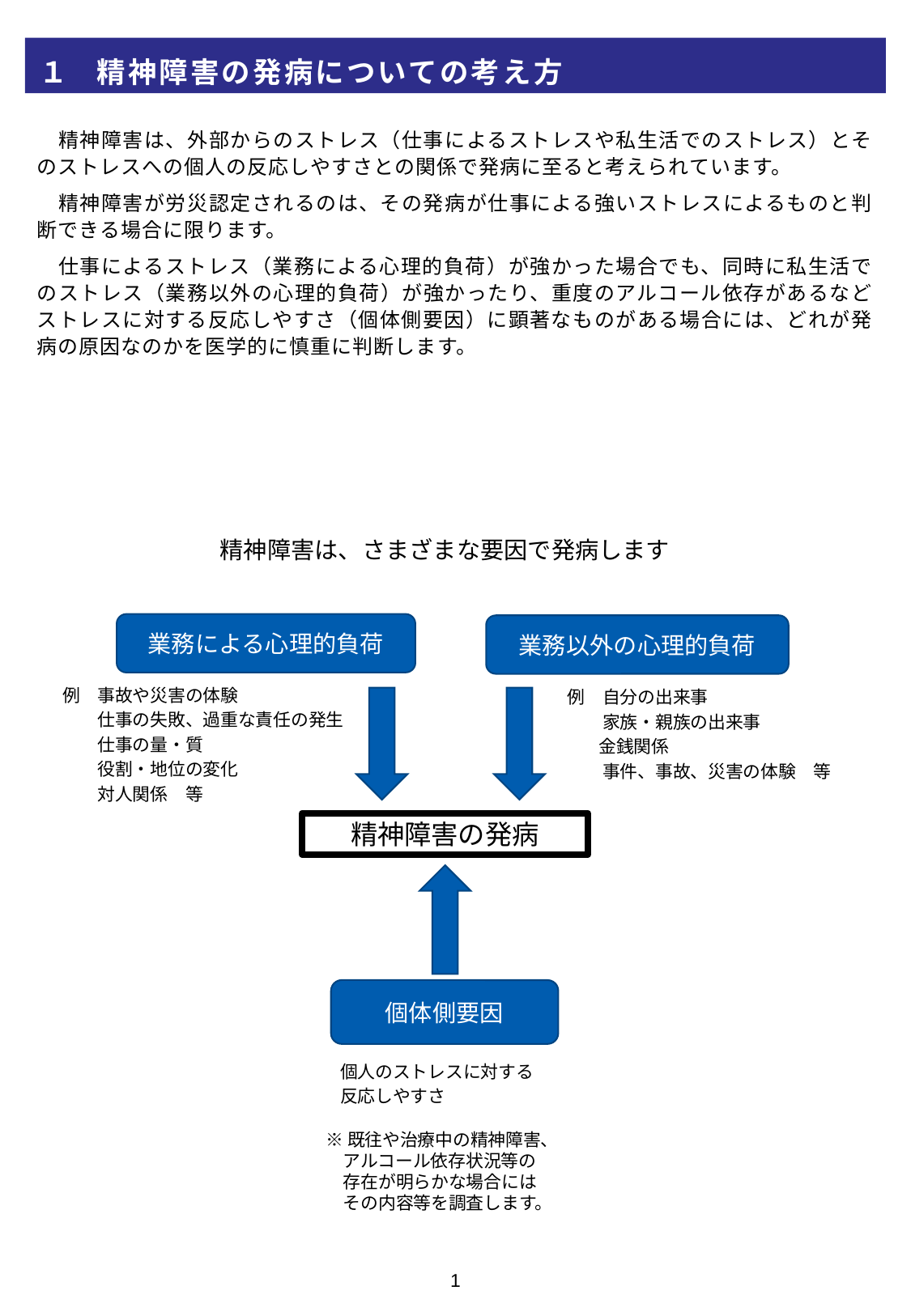

１　精神障害の発病についての考え方
　精神障害は、外部からのストレス（仕事によるストレスや私生活でのストレス）とそのストレスへの個人の反応しやすさとの関係で発病に至ると考えられています。
　精神障害が労災認定されるのは、その発病が仕事による強いストレスによるものと判断できる場合に限ります。
　仕事によるストレス（業務による心理的負荷）が強かった場合でも、同時に私生活でのストレス（業務以外の心理的負荷）が強かったり、重度のアルコール依存があるなどストレスに対する反応しやすさ（個体側要因）に顕著なものがある場合には、どれが発病の原因なのかを医学的に慎重に判断します。

精神障害は、さまざまな要因で発病します
業務による心理的負荷
業務以外の心理的負荷
例　事故や災害の体験
　　仕事の失敗、過重な責任の発生
　　仕事の量・質
　　役割・地位の変化
　　対人関係　等
例　自分の出来事
　　家族・親族の出来事
       金銭関係
　　事件、事故、災害の体験　等

精神障害の発病

個体側要因
個人のストレスに対する
反応しやすさ

※既往や治療中の精神障害、
　アルコール依存状況等の
　存在が明らかな場合には
　その内容等を調査します。
1